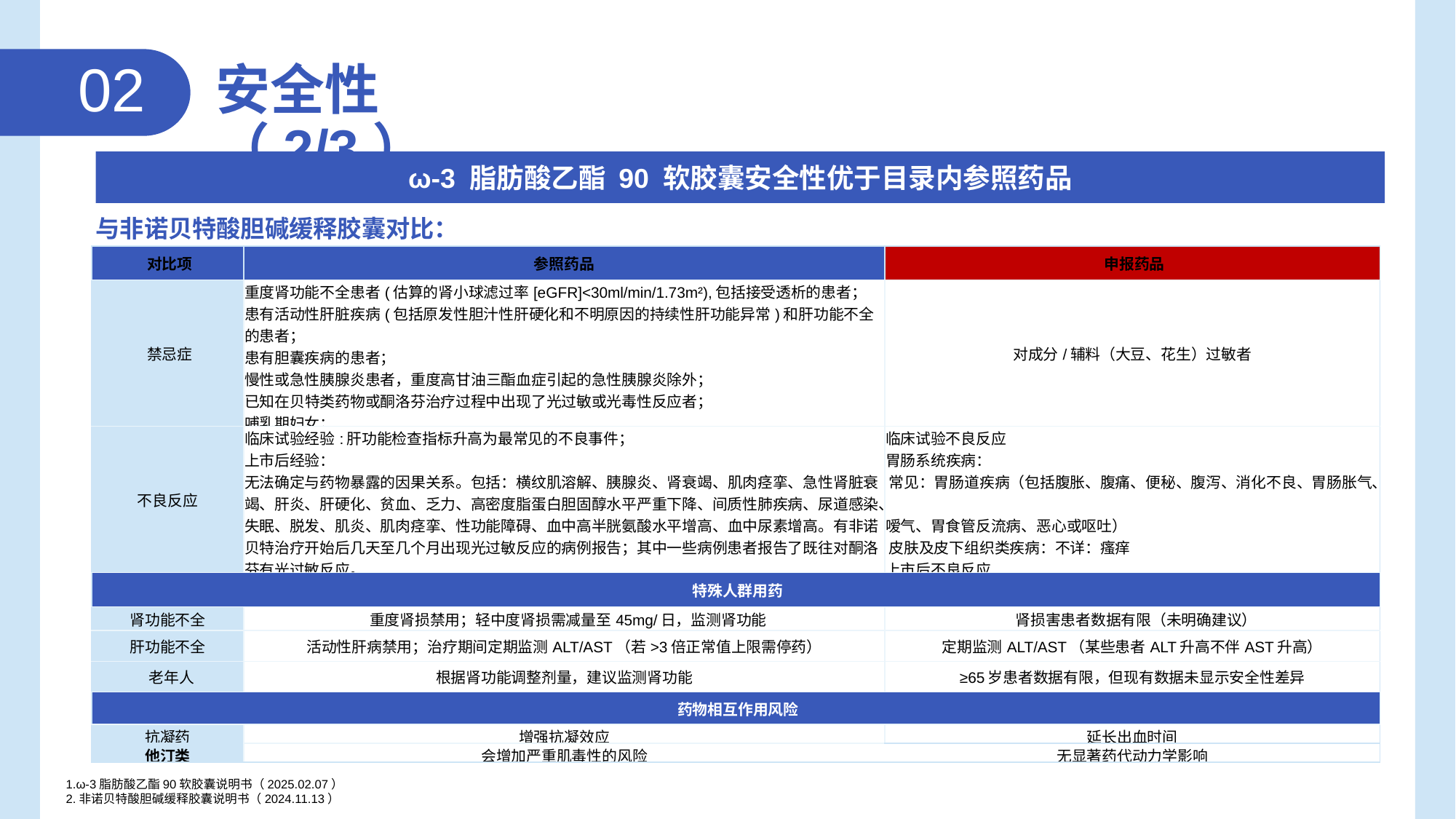

02
安全性（2/3）
ω-3 脂肪酸乙酯 90 软胶囊安全性优于目录内参照药品
与非诺贝特酸胆碱缓释胶囊对比：

| ​对比项​​ | 参照药品 | ​​申报药品​​ |
| --- | --- | --- |
| ​​禁忌症​​ | 重度肾功能不全患者(估算的肾小球滤过率[eGFR]<30ml/min/1.73m²),包括接受透析的患者； 患有活动性肝脏疾病(包括原发性胆汁性肝硬化和不明原因的持续性肝功能异常)和肝功能不全的患者； 患有胆囊疾病的患者； 慢性或急性胰腺炎患者，重度高甘油三酯血症引起的急性胰腺炎除外； 已知在贝特类药物或酮洛芬治疗过程中出现了光过敏或光毒性反应者； 哺乳期妇女； 对本品活性成份、非诺贝特或辅料过敏者。 | 对成分/辅料（大豆、花生）过敏者 |
| 不良反应​​ | 临床试验经验:肝功能检查指标升高为最常见的不良事件； 上市后经验： 无法确定与药物暴露的因果关系。包括：横纹肌溶解、胰腺炎、肾衰竭、肌肉痉挛、急性肾脏衰竭、肝炎、肝硬化、贫血、乏力、高密度脂蛋白胆固醇水平严重下降、间质性肺疾病、尿道感染、失眠、脱发、肌炎、肌肉痉挛、性功能障碍、血中高半胱氨酸水平增高、血中尿素增高。有非诺贝特治疗开始后几天至几个月出现光过敏反应的病例报告；其中一些病例患者报告了既往对酮洛芬有光过敏反应。 | 临床试验不良反应 胃肠系统疾病： 常见：胃肠道疾病（包括腹胀、腹痛、便秘、腹泻、消化不良、胃肠胀气、 嗳气、胃食管反流病、恶心或呕吐） 皮肤及皮下组织类疾病：不详：瘙痒 上市后不良反应 所报道的不良反应如下：过敏性反应、出血性倾向、荨麻疹。 |
| ​​特殊人群用药​​ |  |  |
| 肾功能不全​​ | 重度肾损禁用；轻中度肾损需减量至45mg/日，监测肾功能 | 肾损害患者数据有限（未明确建议） |
| 肝功能不全​​ | 活动性肝病禁用；治疗期间定期监测ALT/AST（若>3倍正常值上限需停药） | 定期监测ALT/AST（某些患者ALT升高不伴AST升高） |
| ​​老年人​​ | 根据肾功能调整剂量，建议监测肾功能 | ≥65岁患者数据有限，但现有数据未显示安全性差异 |
| ​​药物相互作用风险​​ |  |  |
| 抗凝药​​ | 增强抗凝效应 | 延长出血时间 |
| 他汀类​​ | 会增加严重肌毒性的风险 | 无显著药代动力学影响 |

1.ω-3脂肪酸乙酯90软胶囊说明书（2025.02.07）
2.非诺贝特酸胆碱缓释胶囊说明书（2024.11.13）